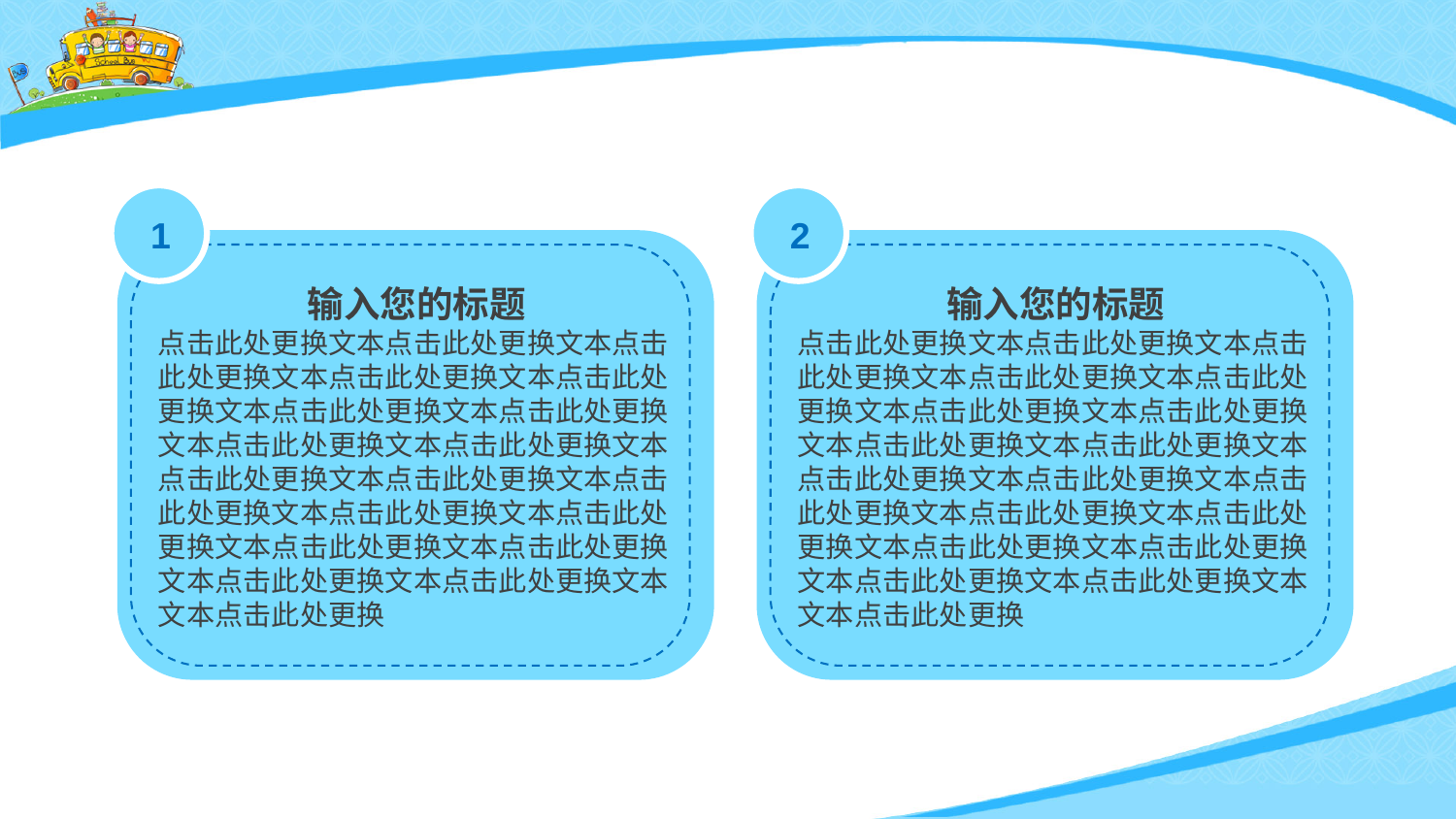

1

输入您的标题
点击此处更换文本点击此处更换文本点击此处更换文本点击此处更换文本点击此处更换文本点击此处更换文本点击此处更换文本点击此处更换文本点击此处更换文本点击此处更换文本点击此处更换文本点击此处更换文本点击此处更换文本点击此处更换文本点击此处更换文本点击此处更换文本点击此处更换文本点击此处更换文本文本点击此处更换

2

输入您的标题
点击此处更换文本点击此处更换文本点击此处更换文本点击此处更换文本点击此处更换文本点击此处更换文本点击此处更换文本点击此处更换文本点击此处更换文本点击此处更换文本点击此处更换文本点击此处更换文本点击此处更换文本点击此处更换文本点击此处更换文本点击此处更换文本点击此处更换文本点击此处更换文本文本点击此处更换